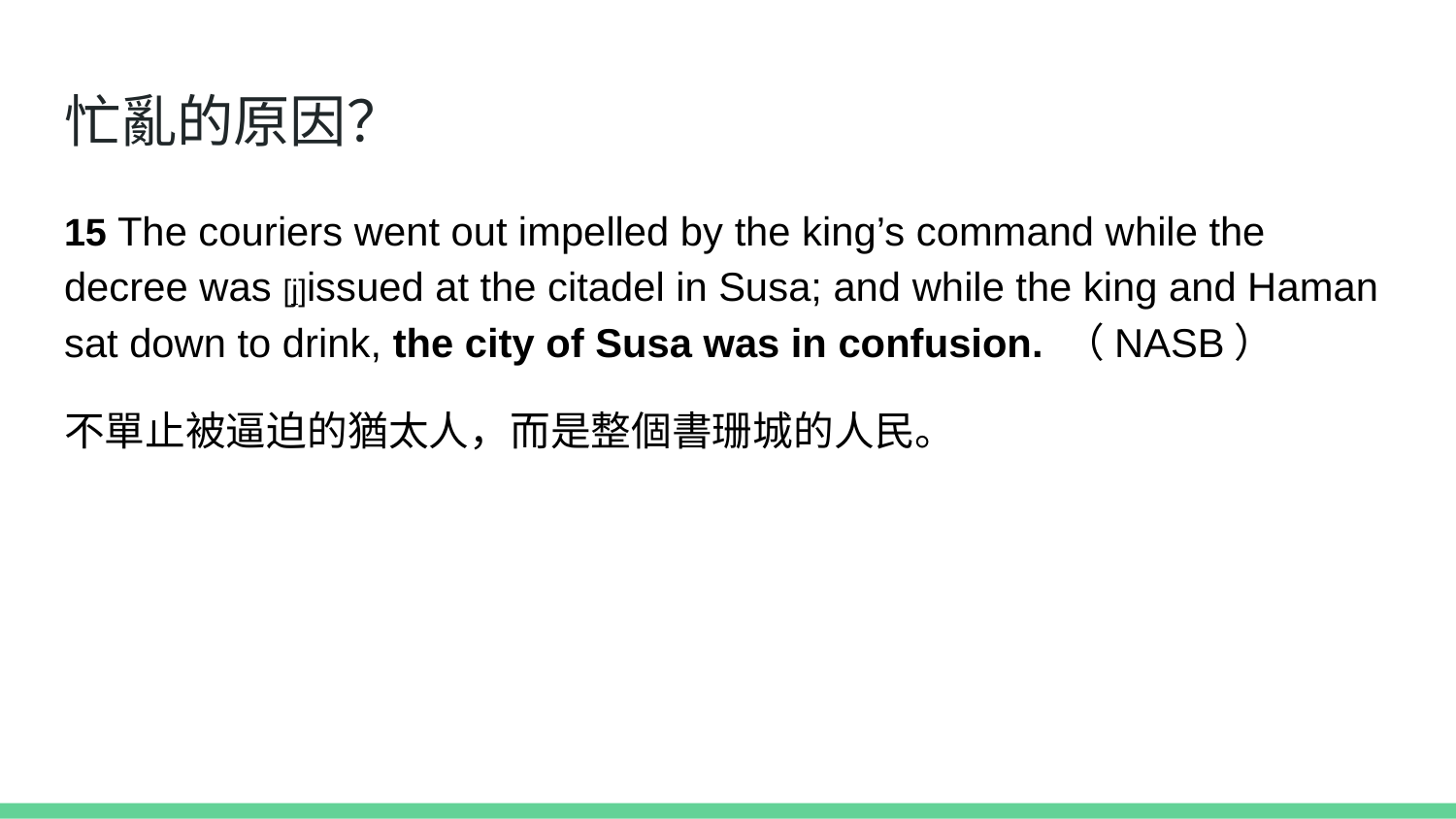

# 忙亂的原因？
15 The couriers went out impelled by the king’s command while the decree was [j]issued at the citadel in Susa; and while the king and Haman sat down to drink, the city of Susa was in confusion. （NASB）
不單止被逼迫的猶太人，而是整個書珊城的人民。